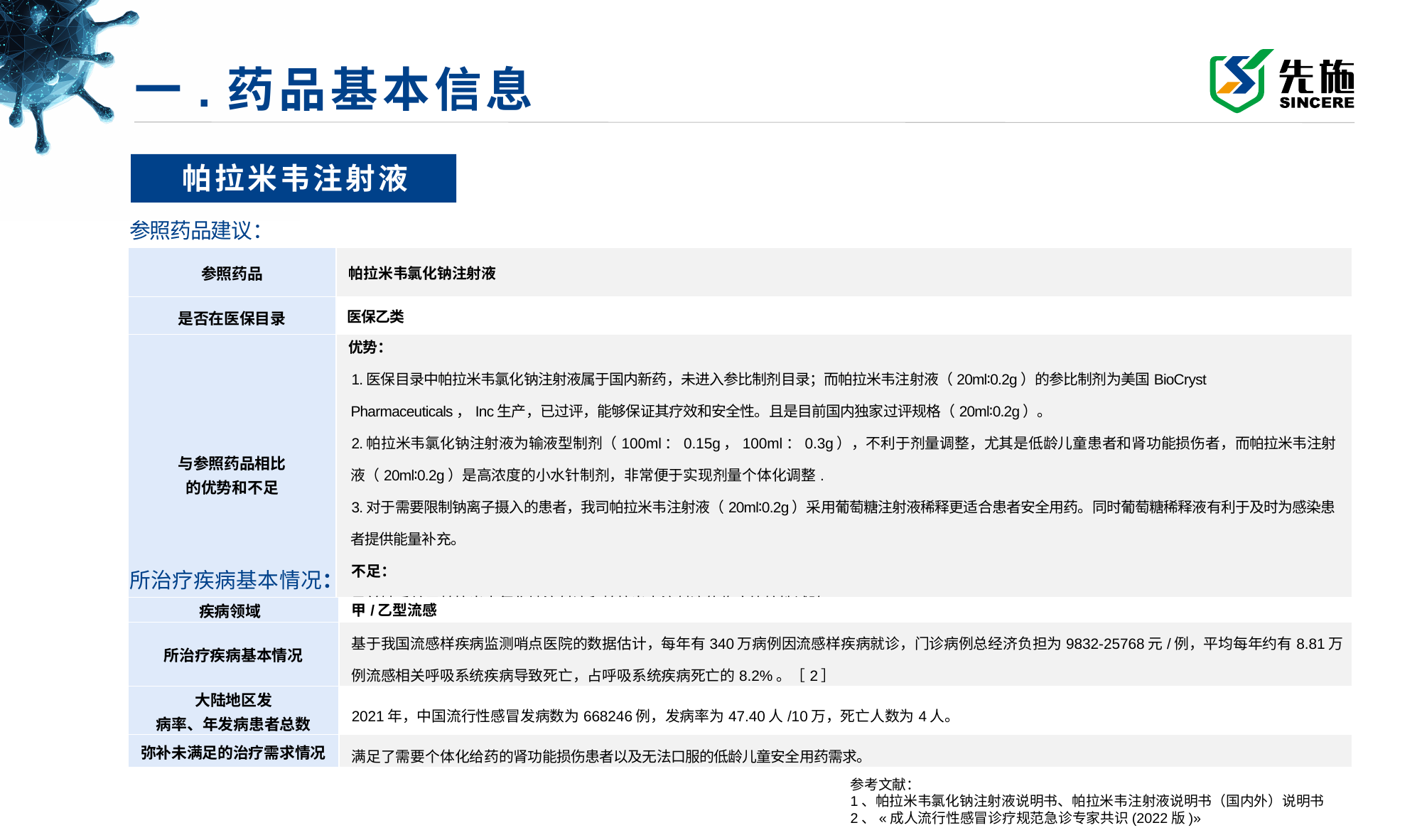

# 一.药品基本信息
帕拉米韦注射液

参照药品建议：
| 参照药品 | 帕拉米韦氯化钠注射液 |
| --- | --- |
| 是否在医保目录 | 医保乙类 |
| 与参照药品相比 的优势和不足 | 优势： 1.医保目录中帕拉米韦氯化钠注射液属于国内新药，未进入参比制剂目录；而帕拉米韦注射液（20ml∶0.2g）的参比制剂为美国BioCryst Pharmaceuticals，Inc生产，已过评，能够保证其疗效和安全性。且是目前国内独家过评规格（20ml∶0.2g）。 2.帕拉米韦氯化钠注射液为输液型制剂（100ml：0.15g，100ml：0.3g），不利于剂量调整，尤其是低龄儿童患者和肾功能损伤者，而帕拉米韦注射液（20ml∶0.2g）是高浓度的小水针制剂，非常便于实现剂量个体化调整. 3.对于需要限制钠离子摄入的患者，我司帕拉米韦注射液（20ml∶0.2g）采用葡萄糖注射液稀释更适合患者安全用药。同时葡萄糖稀释液有利于及时为感染患者提供能量补充。 不足： 目前缺乏关于帕拉米韦氯化钠注射液和帕拉米韦注射液的临床比较性试验。 |

所治疗疾病基本情况：
| 疾病领域 | 甲/乙型流感 |
| --- | --- |
| 所治疗疾病基本情况 | 基于我国流感样疾病监测哨点医院的数据估计，每年有340万病例因流感样疾病就诊，门诊病例总经济负担为9832-25768元/例，平均每年约有8.81万例流感相关呼吸系统疾病导致死亡，占呼吸系统疾病死亡的8.2%。［2］ |
| 大陆地区发 病率、年发病患者总数 | 2021年，中国流行性感冒发病数为668246例，发病率为47.40人/10万，死亡人数为4人。 |
| 弥补未满足的治疗需求情况 | 满足了需要个体化给药的肾功能损伤患者以及无法口服的低龄儿童安全用药需求。 |
参考文献：
1、帕拉米韦氯化钠注射液说明书、帕拉米韦注射液说明书（国内外）说明书
2、«成人流行性感冒诊疗规范急诊专家共识(2022版)»